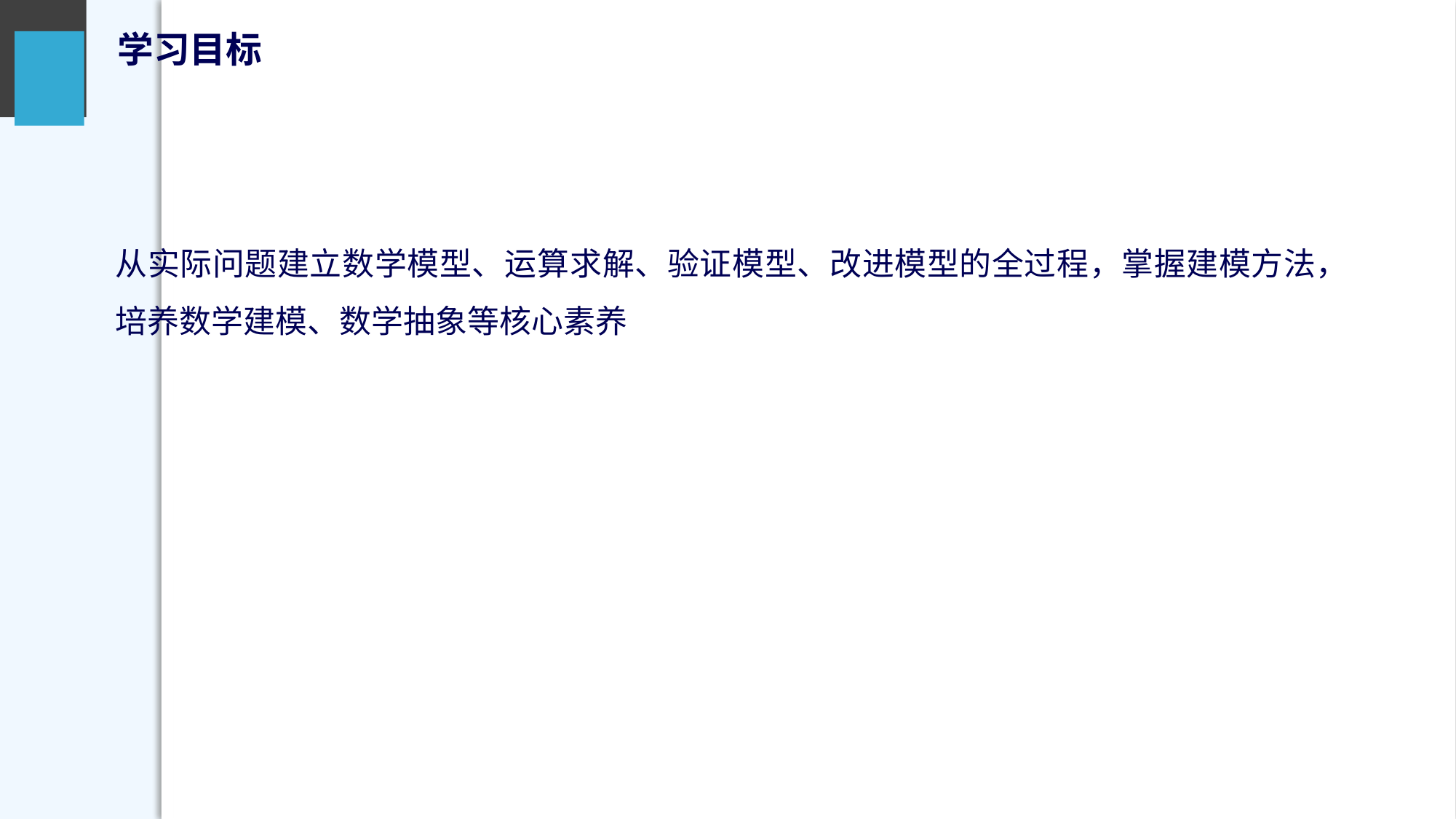

学习目标

从实际问题建立数学模型、运算求解、验证模型、改进模型的全过程，掌握建模方法，培养数学建模、数学抽象等核心素养